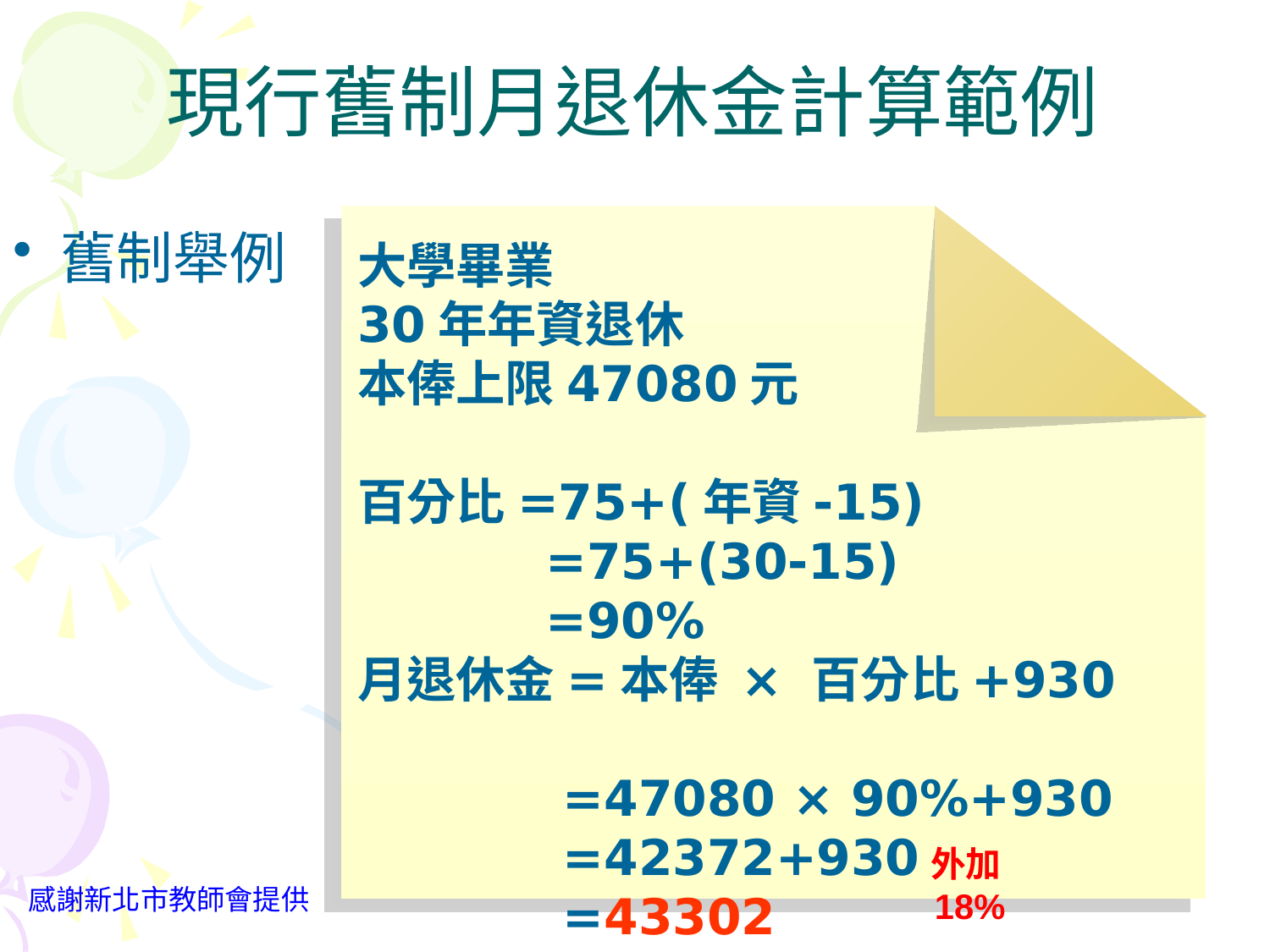

現行舊制月退休金計算範例

舊制舉例

大學畢業
30年年資退休
本俸上限47080元

百分比=75+(年資-15)
           =75+(30-15)
           =90%
月退休金=本俸 × 百分比+930
            =47080 × 90%+930
            =42372+930
            =43302
外加18%
感謝新北市教師會提供